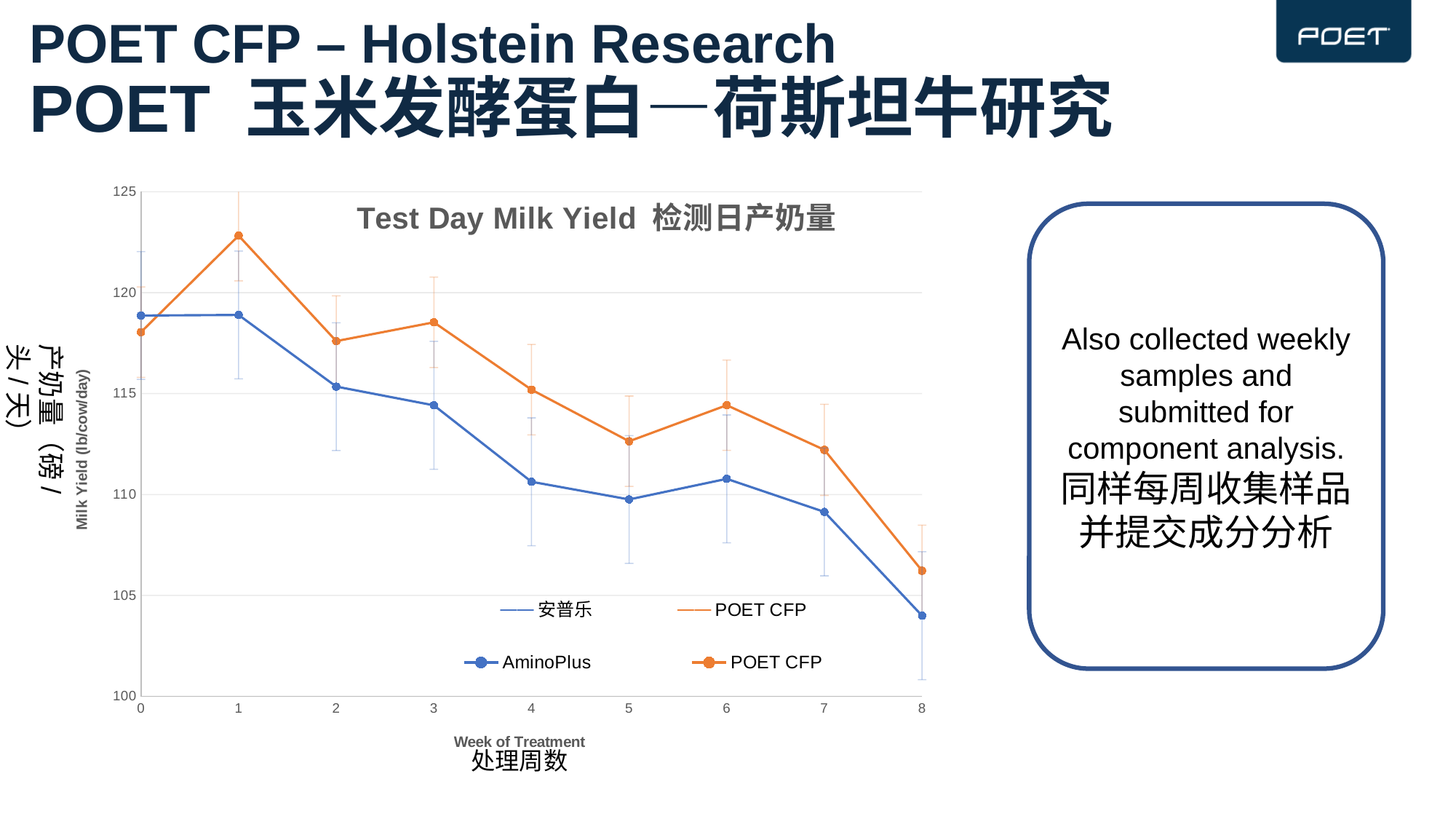

# POET CFP – Holstein Research POET 玉米发酵蛋白—荷斯坦牛研究

### Chart: Test Day Milk Yield 检测日产奶量

| Category | AminoPlus | POET CFP |
|---|---|---|
Also collected weekly samples and submitted for component analysis.
同样每周收集样品并提交成分分析
产奶量（磅/头/天）
处理周数